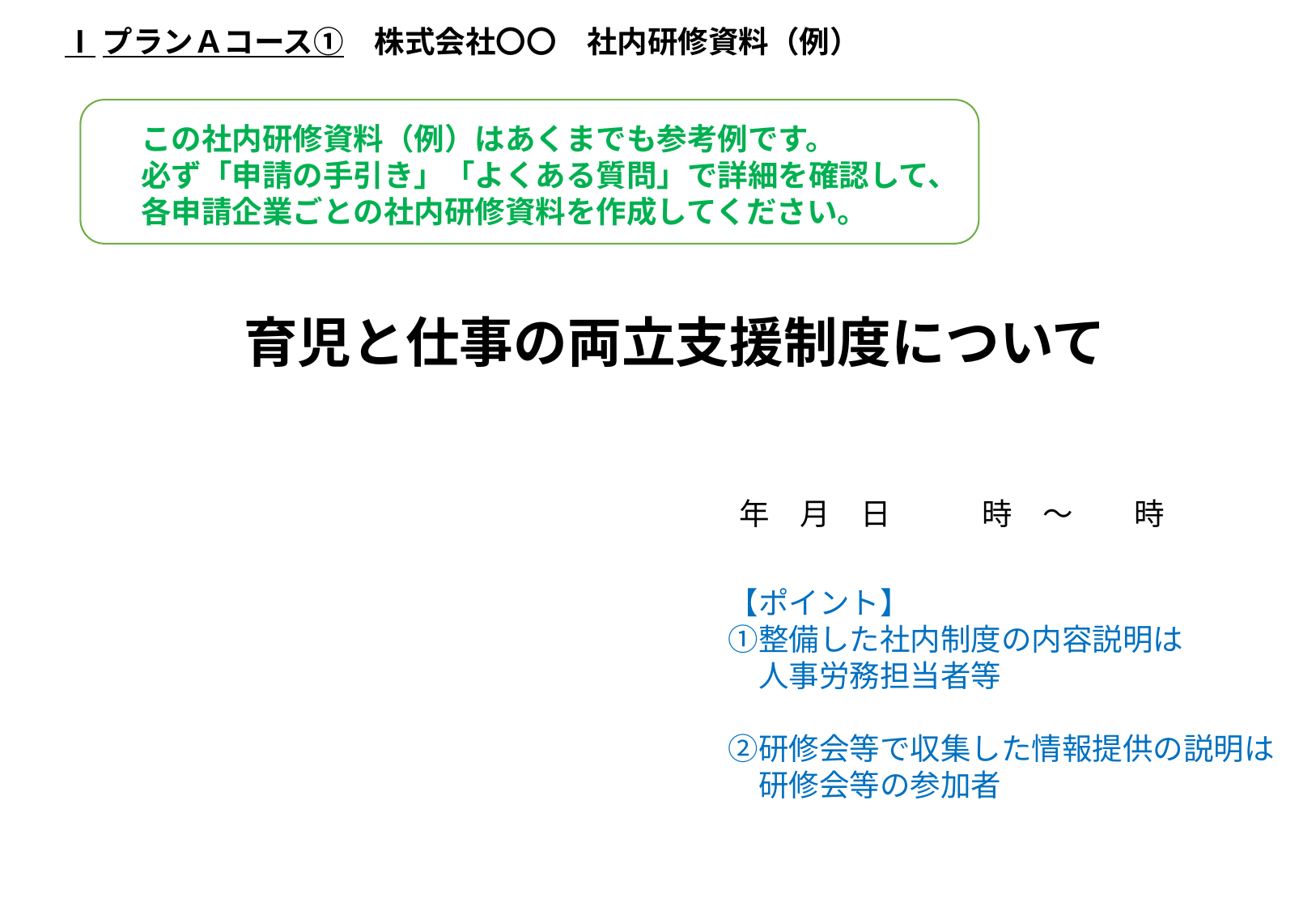

ⅠプランＡコース①　株式会社〇〇　社内研修資料（例）

　この社内研修資料（例）はあくまでも参考例です。
　必ず「申請の手引き」「よくある質問」で詳細を確認して、
　各申請企業ごとの社内研修資料を作成してください。

育児と仕事の両立支援制度について
年　月　日　　　時　～　　時
　　　　　　　　　　　　　　【ポイント】
　　　　　　　　　　　　　　①整備した社内制度の内容説明は
　　　　　　　　　　　　　　　人事労務担当者等

　　　　　　　　　　　　　　②研修会等で収集した情報提供の説明は
　　　　　　　　　　　　　　　研修会等の参加者